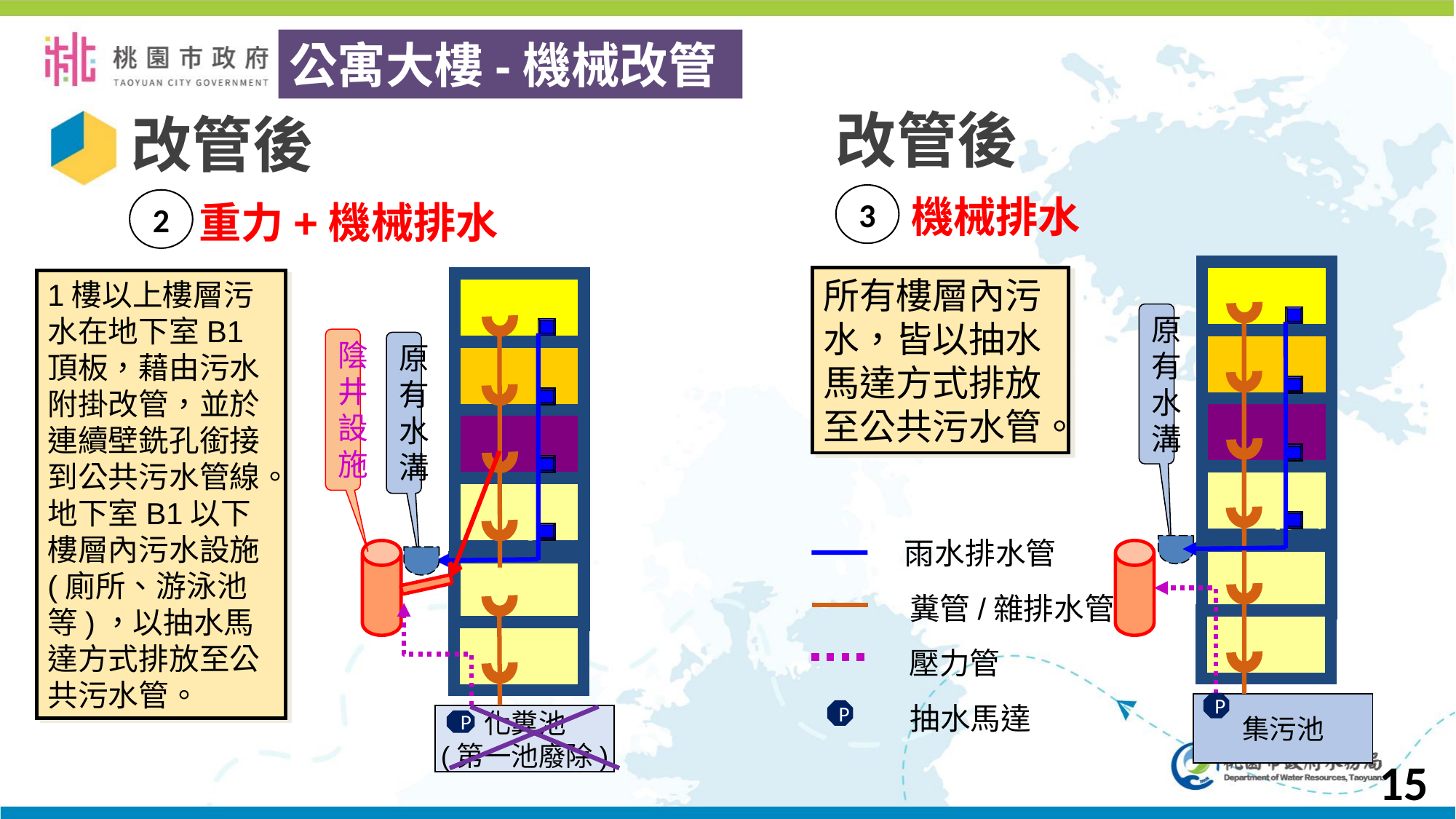

公寓大樓-機械改管
改管後
改管後
3
 機械排水
2
重力+機械排水
四樓
所有樓層內污水，皆以抽水馬達方式排放至公共污水管。

原有水溝

三樓

二樓

一樓

雨水排水管

B1

糞管/雜排水管

B2

壓力管

P
集污池
抽水馬達
P
1樓以上樓層污水在地下室B1頂板，藉由污水附掛改管，並於連續壁銑孔銜接到公共污水管線。
地下室B1以下樓層內污水設施(廁所、游泳池等)，以抽水馬達方式排放至公共污水管。
四樓

陰井設施
原有水溝

三樓

二樓

一樓

B1

B2

化糞池
(第一池廢除)
P
15